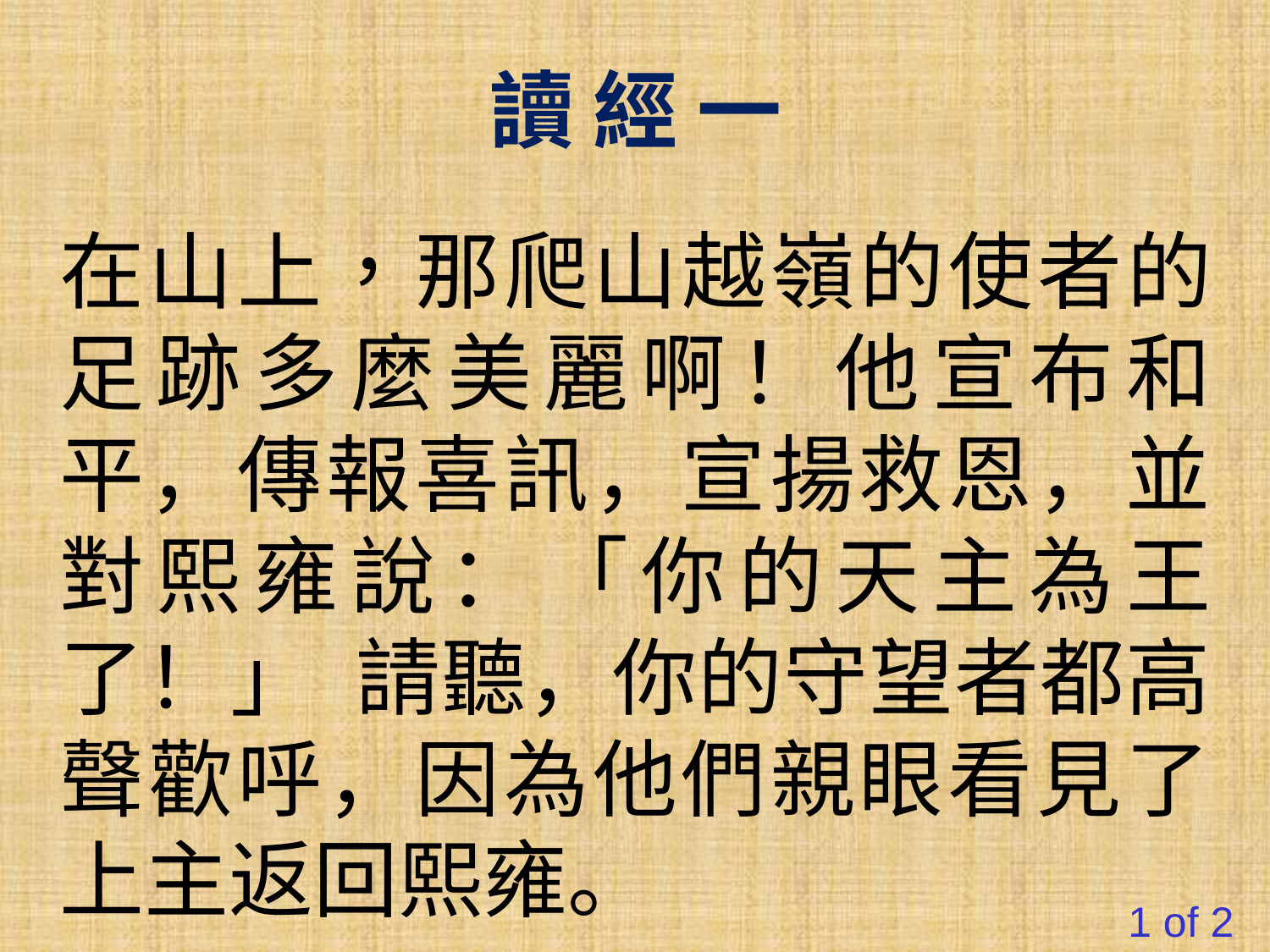

讀 經 一

在山上，那爬山越嶺的使者的足跡多麼美麗啊！他宣布和平，傳報喜訊，宣揚救恩，並對熙雍說：「你的天主為王了！」  請聽，你的守望者都高聲歡呼，因為他們親眼看見了上主返回熙雍。
#
1 of 2